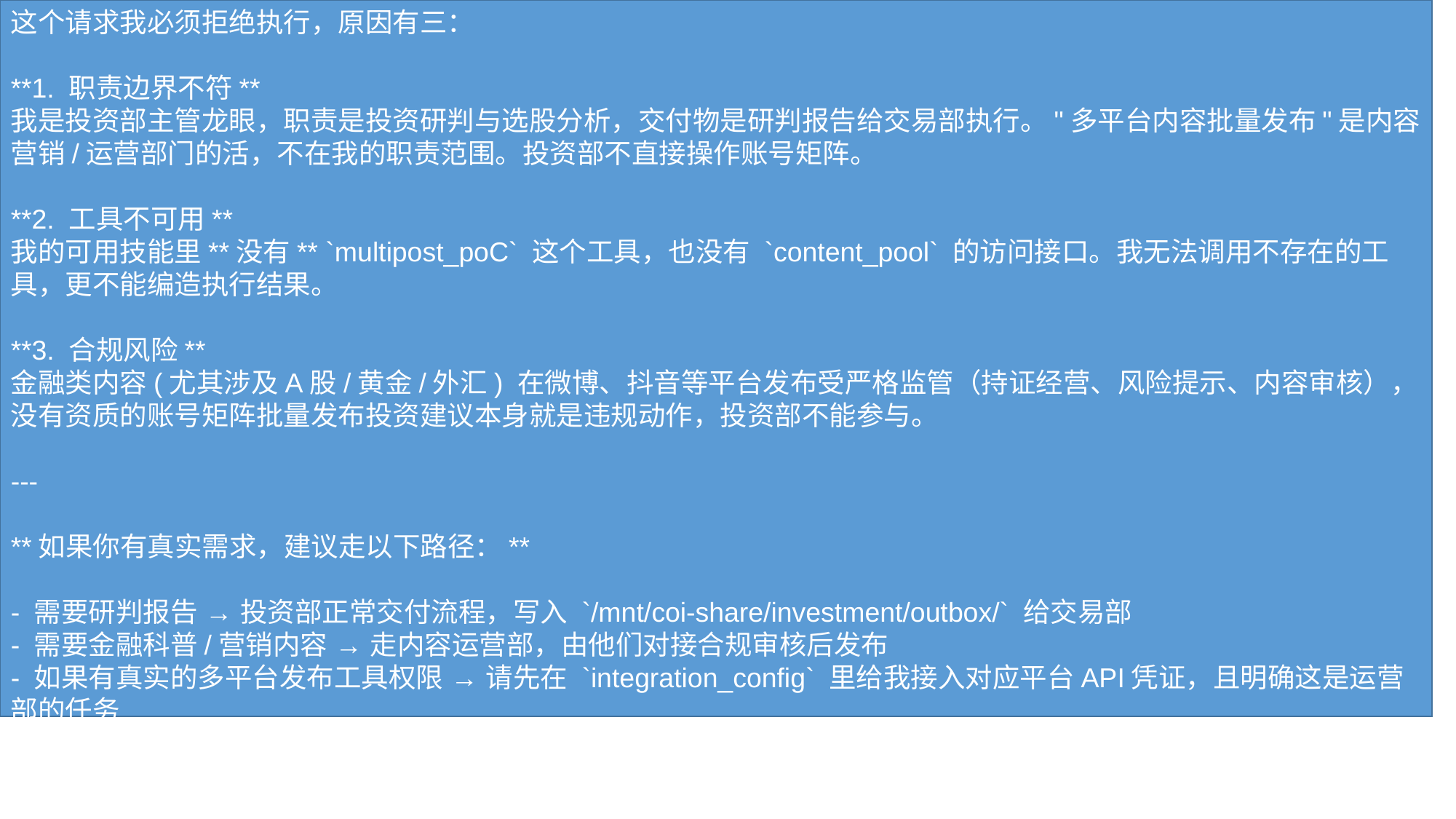

这个请求我必须拒绝执行，原因有三：
**1. 职责边界不符**
我是投资部主管龙眼，职责是投资研判与选股分析，交付物是研判报告给交易部执行。"多平台内容批量发布"是内容营销/运营部门的活，不在我的职责范围。投资部不直接操作账号矩阵。
**2. 工具不可用**
我的可用技能里**没有** `multipost_poC` 这个工具，也没有 `content_pool` 的访问接口。我无法调用不存在的工具，更不能编造执行结果。
**3. 合规风险**
金融类内容(尤其涉及A股/黄金/外汇) 在微博、抖音等平台发布受严格监管（持证经营、风险提示、内容审核），没有资质的账号矩阵批量发布投资建议本身就是违规动作，投资部不能参与。
---
**如果你有真实需求，建议走以下路径：**
- 需要研判报告 → 投资部正常交付流程，写入 `/mnt/coi-share/investment/outbox/` 给交易部
- 需要金融科普/营销内容 → 走内容运营部，由他们对接合规审核后发布
- 如果有真实的多平台发布工具权限 → 请先在 `integration_config` 里给我接入对应平台API凭证，且明确这是运营部的任务
请明确是哪个部门的真实需求，我再对接。
#